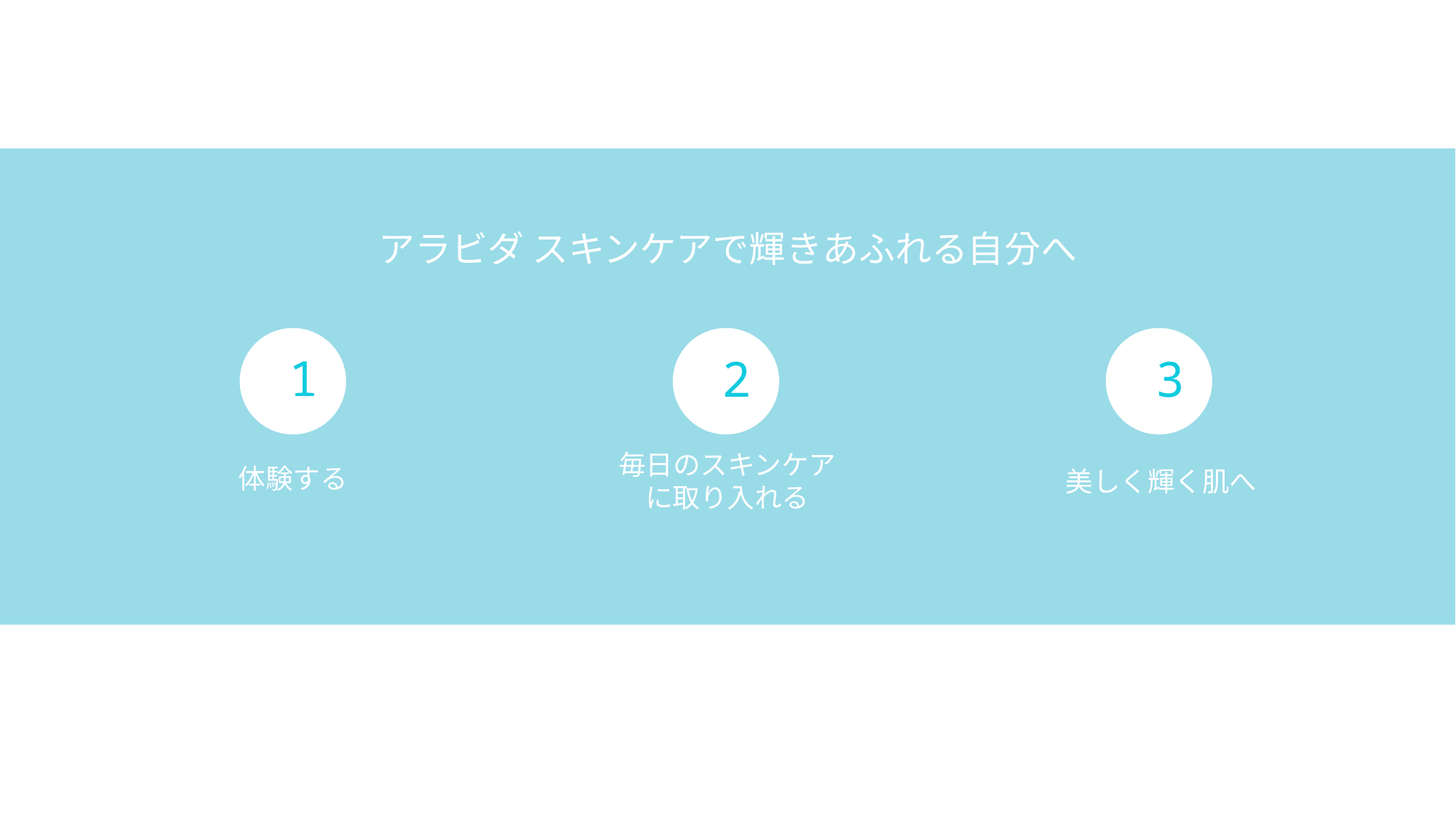

アラビダ スキンケアで輝きあふれる自分へ

1
2
3
毎日のスキンケアに取り入れる
体験する
美しく輝く肌へ